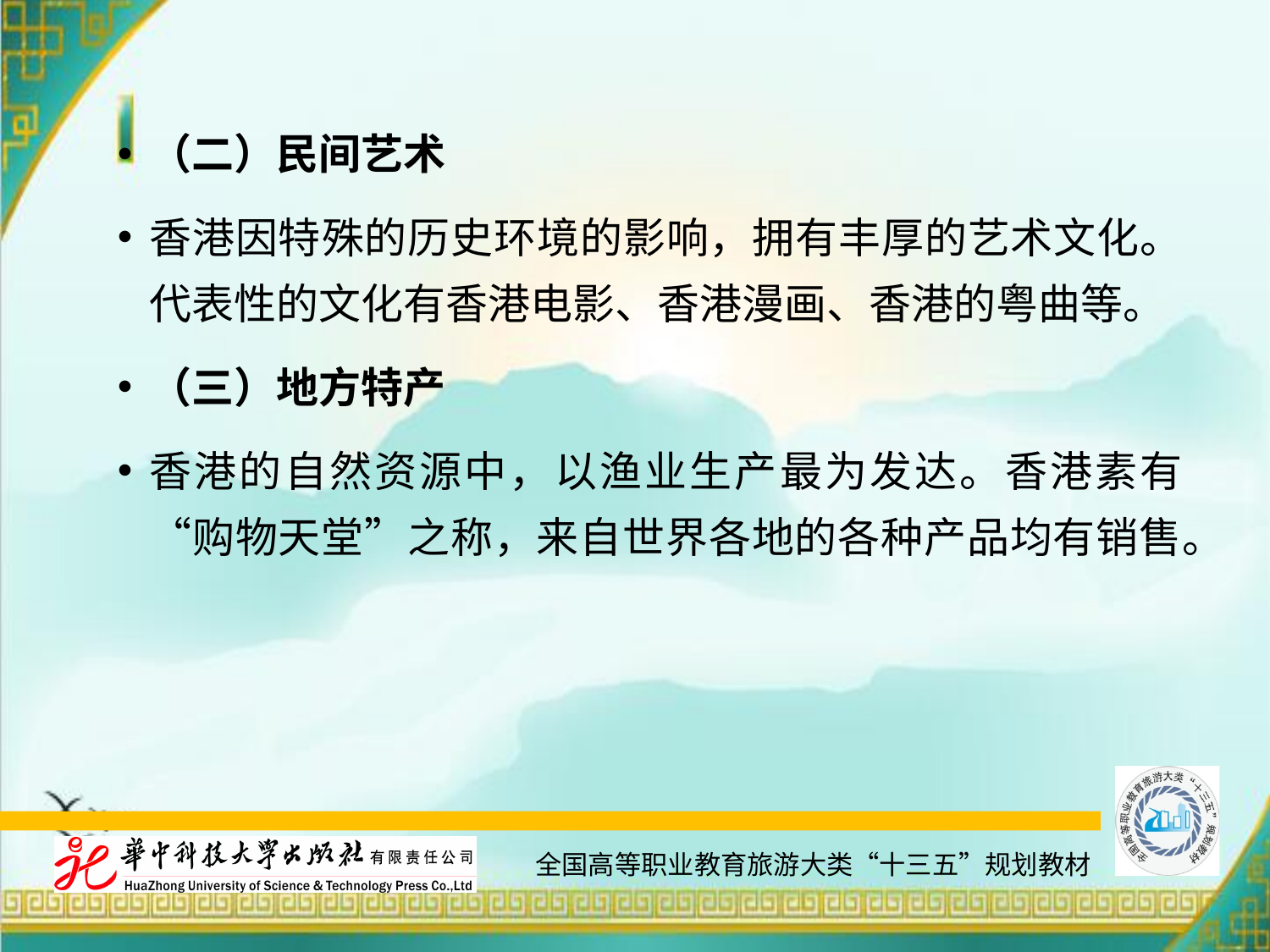

#
（二）民间艺术
香港因特殊的历史环境的影响，拥有丰厚的艺术文化。代表性的文化有香港电影、香港漫画、香港的粤曲等。
（三）地方特产
香港的自然资源中，以渔业生产最为发达。香港素有“购物天堂”之称，来自世界各地的各种产品均有销售。